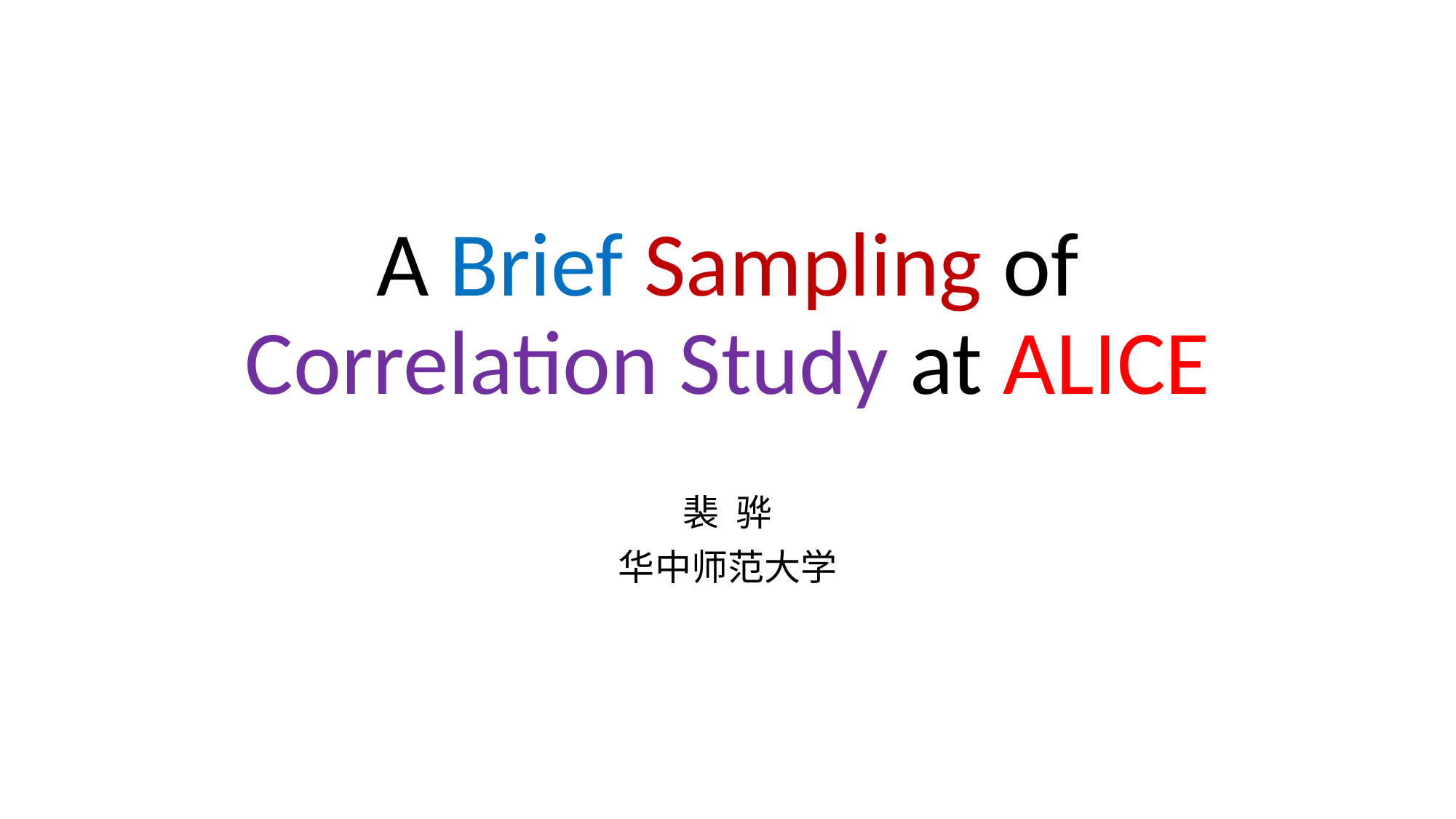

# A Brief Sampling of Correlation Study at ALICE

裴  骅
华中师范大学